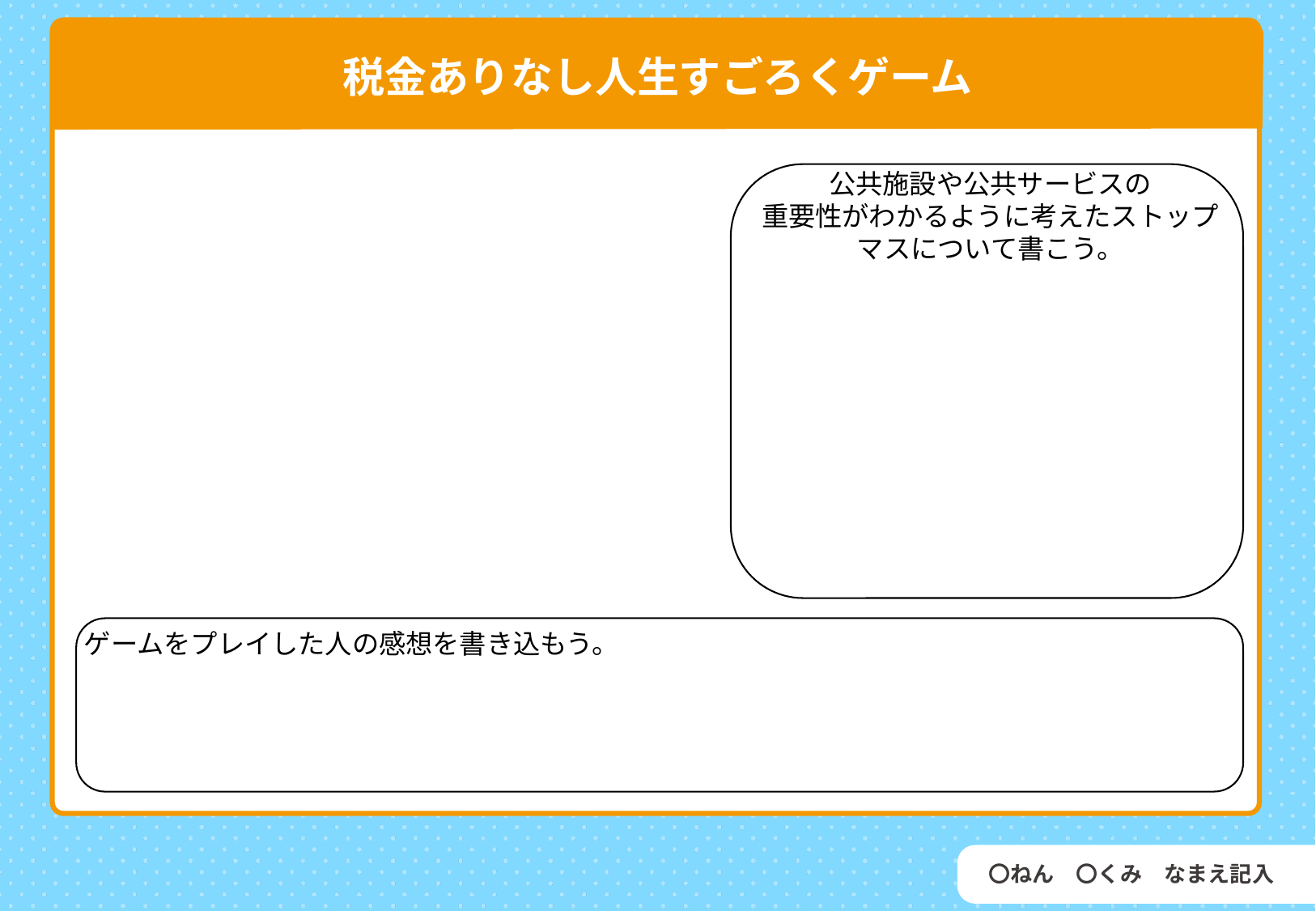

税金とは
税金ありなし人生すごろくゲーム
公共施設や公共サービスの
重要性がわかるように考えたストップ
マスについて書こう。

ゲームをプレイした人の感想を書き込もう。
発見

〇ねん　〇くみ　なまえ記入